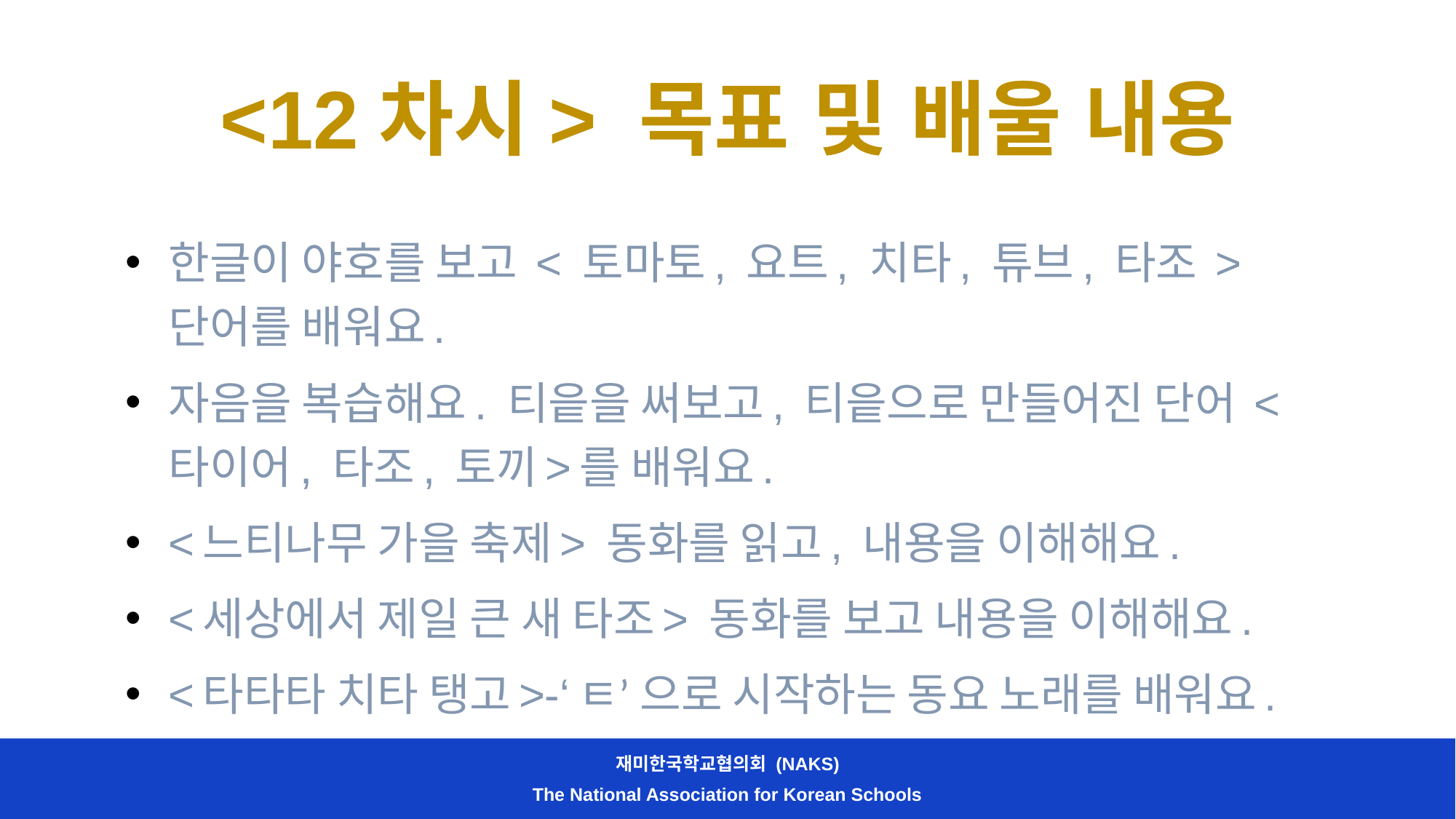

# <12차시> 목표 및 배울 내용
한글이 야호를 보고 < 토마토, 요트, 치타, 튜브, 타조 > 단어를 배워요.
자음을 복습해요. 티읕을 써보고, 티읕으로 만들어진 단어 <타이어, 타조, 토끼>를 배워요.
<느티나무 가을 축제> 동화를 읽고, 내용을 이해해요.
<세상에서 제일 큰 새 타조> 동화를 보고 내용을 이해해요.
<타타타 치타 탱고>-‘ㅌ’ 으로 시작하는 동요 노래를 배워요.
재미한국학교협의회 (NAKS)
The National Association for Korean Schools